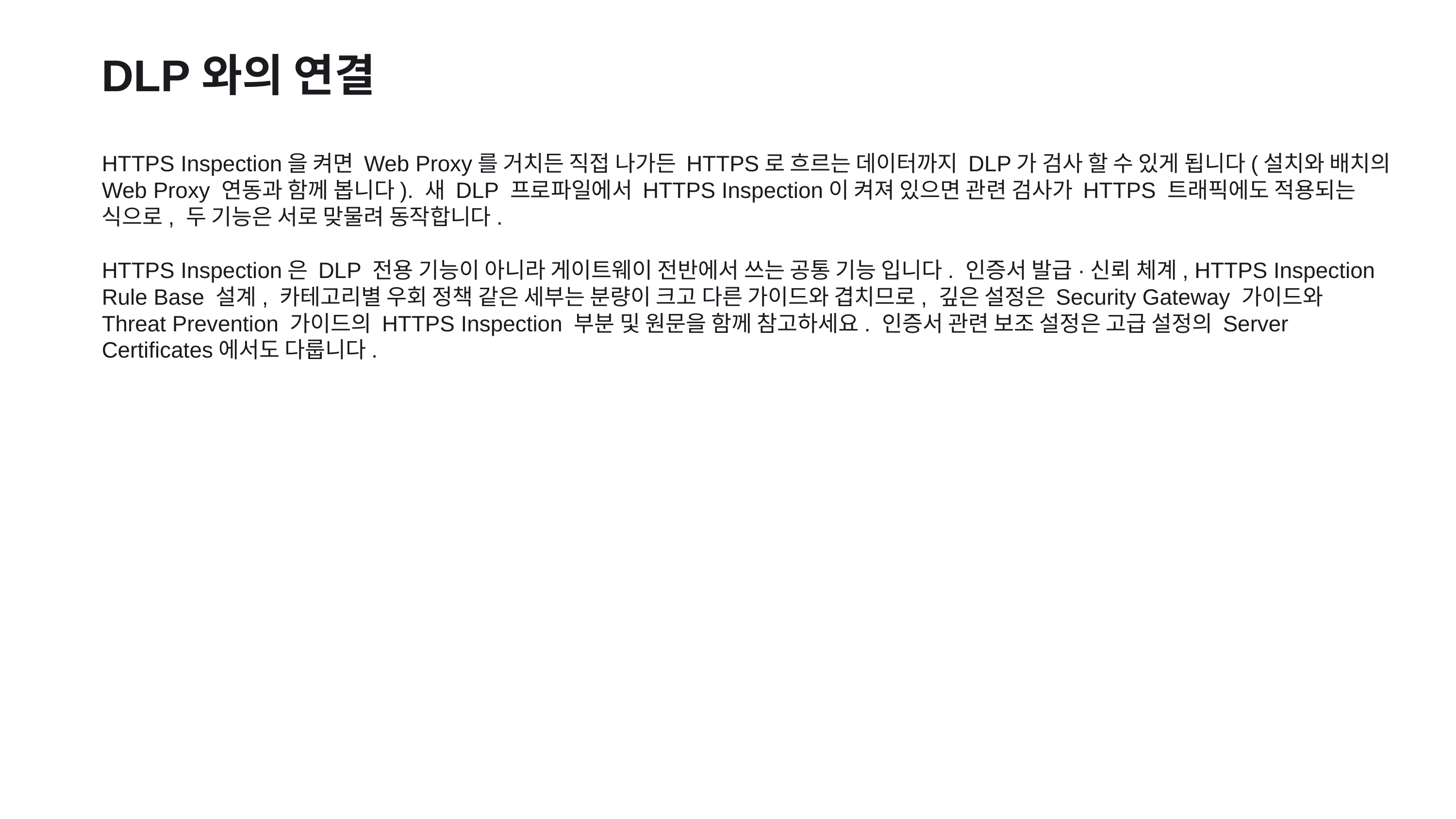

DLP와의 연결
HTTPS Inspection을 켜면 Web Proxy를 거치든 직접 나가든 HTTPS로 흐르는 데이터까지 DLP가 검사 할 수 있게 됩니다(설치와 배치의 Web Proxy 연동과 함께 봅니다). 새 DLP 프로파일에서 HTTPS Inspection이 켜져 있으면 관련 검사가 HTTPS 트래픽에도 적용되는 식으로, 두 기능은 서로 맞물려 동작합니다.

HTTPS Inspection은 DLP 전용 기능이 아니라 게이트웨이 전반에서 쓰는 공통 기능 입니다. 인증서 발급·신뢰 체계, HTTPS Inspection Rule Base 설계, 카테고리별 우회 정책 같은 세부는 분량이 크고 다른 가이드와 겹치므로, 깊은 설정은 Security Gateway 가이드와 Threat Prevention 가이드의 HTTPS Inspection 부분 및 원문을 함께 참고하세요. 인증서 관련 보조 설정은 고급 설정의 Server Certificates에서도 다룹니다.